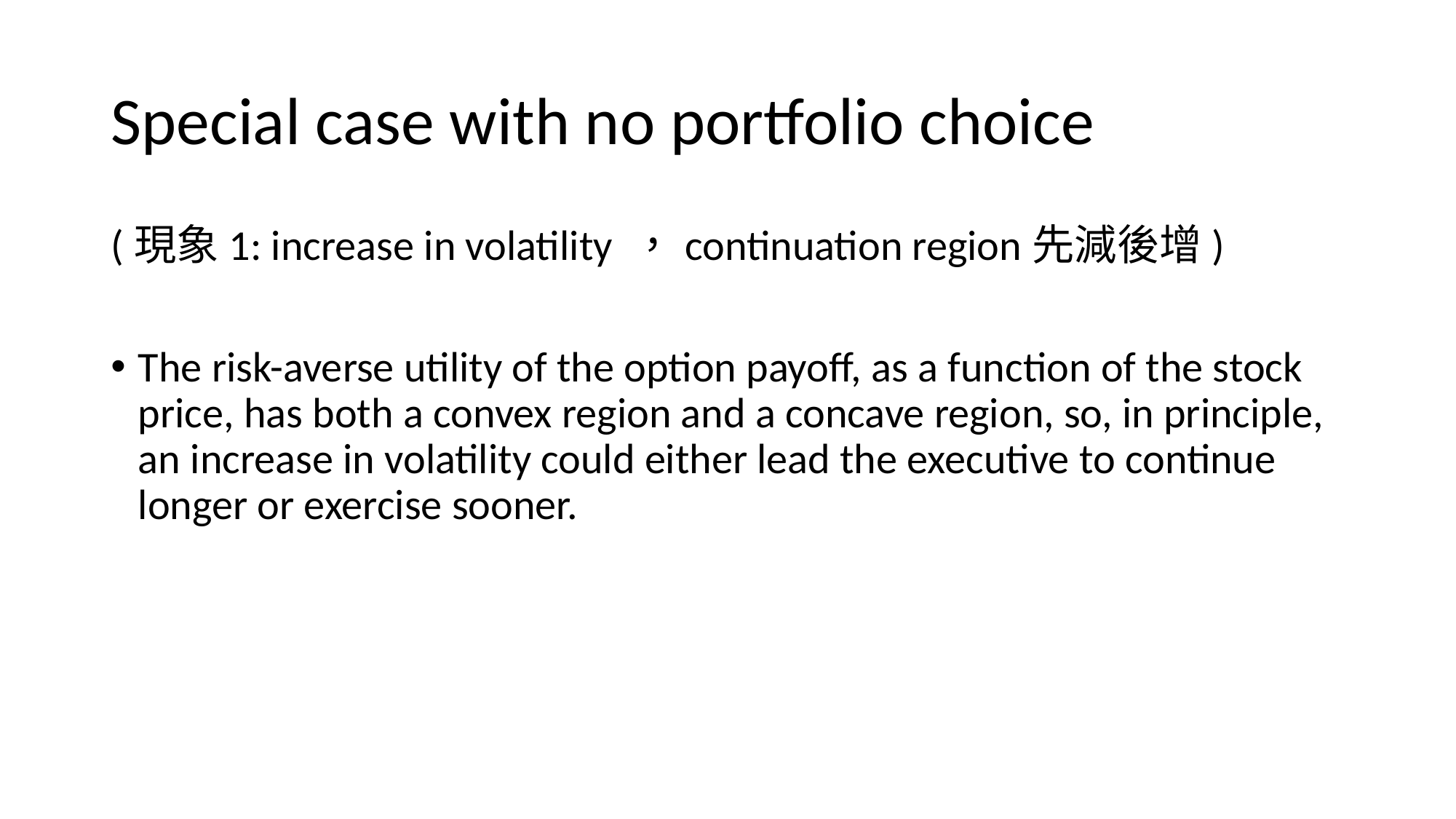

# Special case with no portfolio choice
(現象1: increase in volatility ，continuation region先減後增)

The risk-averse utility of the option payoff, as a function of the stock price, has both a convex region and a concave region, so, in principle, an increase in volatility could either lead the executive to continue longer or exercise sooner.